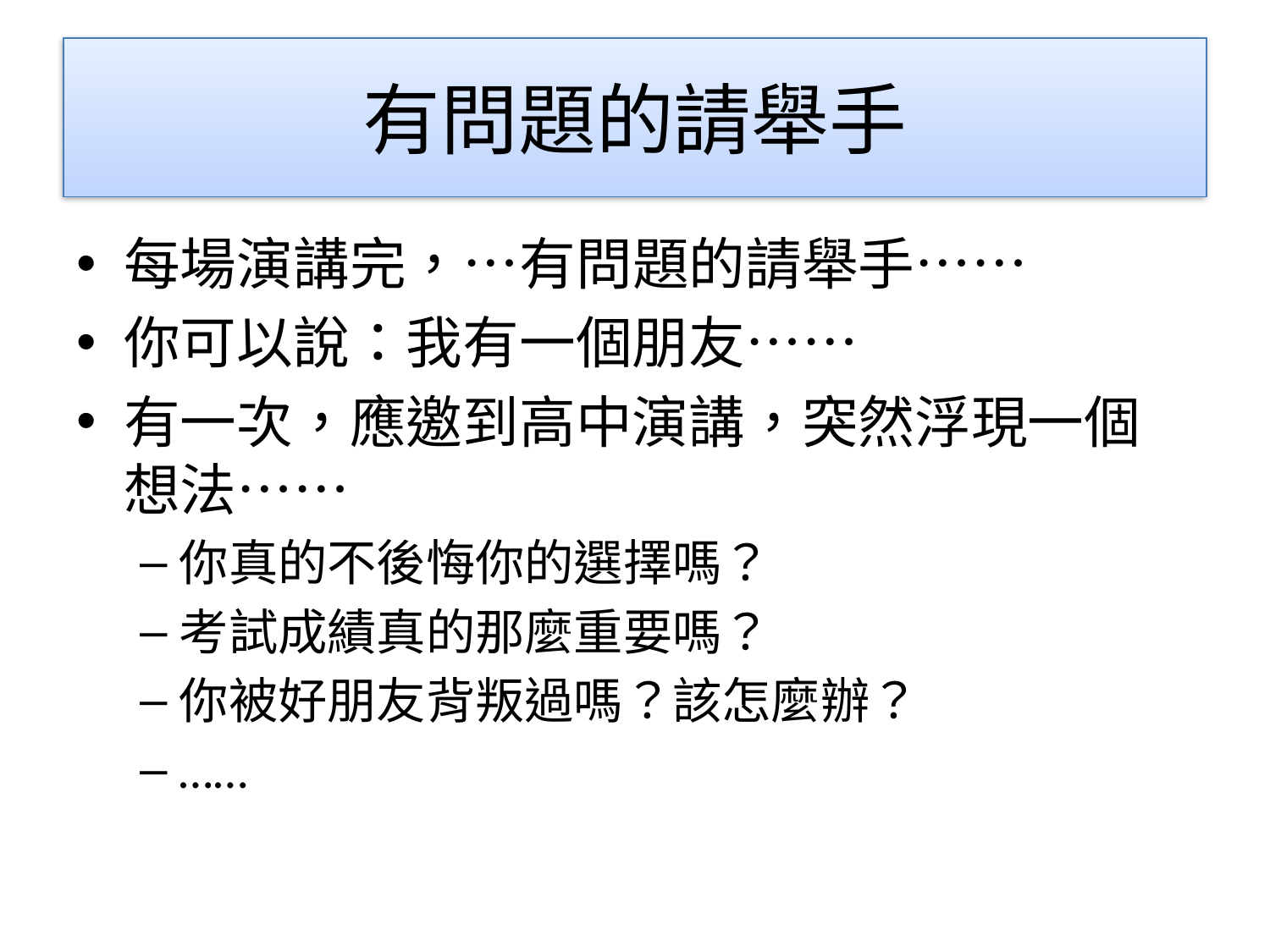

# 有問題的請舉手
每場演講完，…有問題的請舉手……
你可以說：我有一個朋友……
有一次，應邀到高中演講，突然浮現一個想法……
你真的不後悔你的選擇嗎？
考試成績真的那麼重要嗎？
你被好朋友背叛過嗎？該怎麼辦？
……